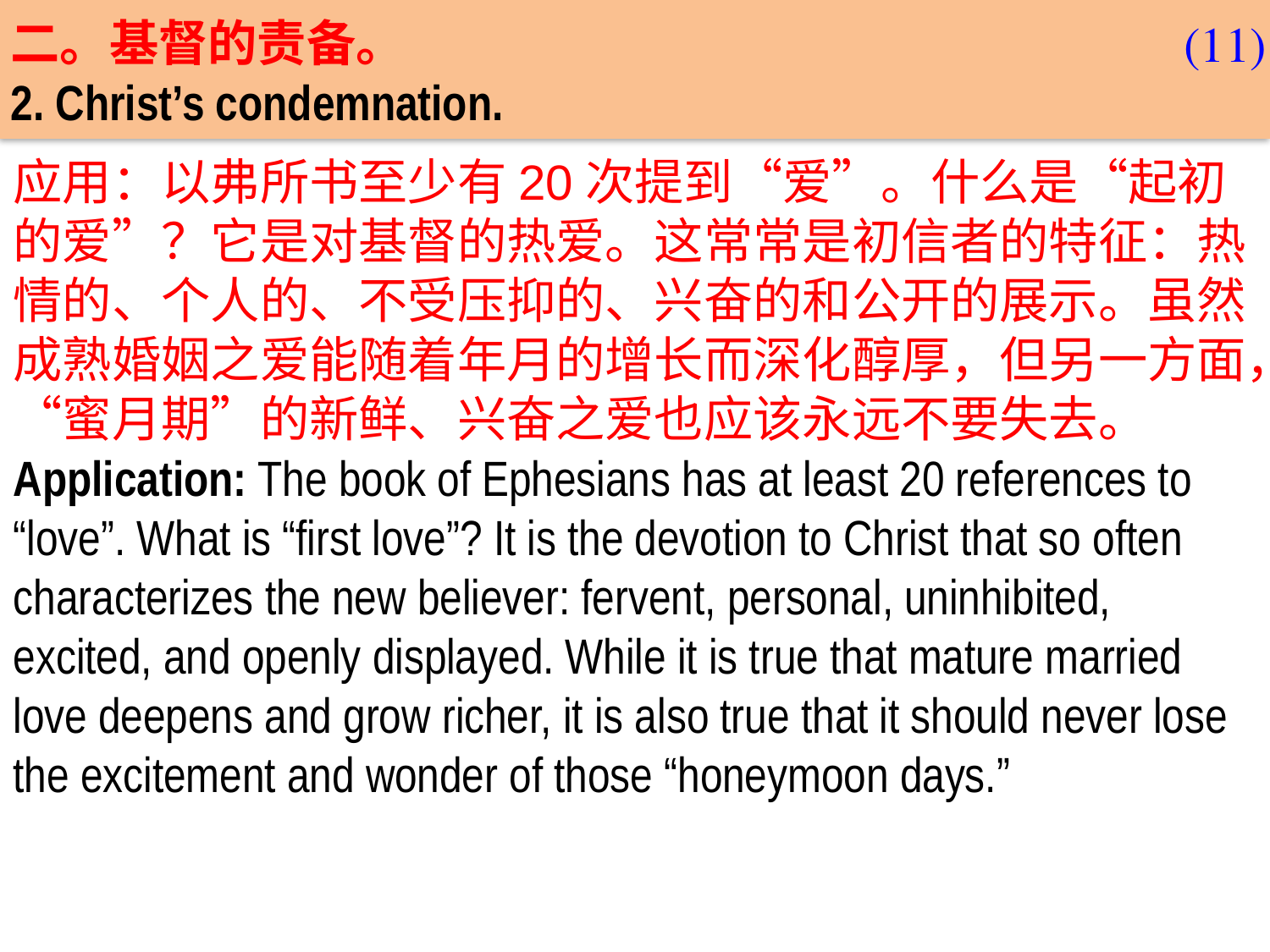

二。基督的责备。
2. Christ’s condemnation.
(11)
应用：以弗所书至少有20次提到“爱”。什么是“起初的爱”？它是对基督的热爱。这常常是初信者的特征：热情的、个人的、不受压抑的、兴奋的和公开的展示。虽然成熟婚姻之爱能随着年月的增长而深化醇厚，但另一方面，“蜜月期”的新鲜、兴奋之爱也应该永远不要失去。
Application: The book of Ephesians has at least 20 references to “love”. What is “first love”? It is the devotion to Christ that so often characterizes the new believer: fervent, personal, uninhibited, excited, and openly displayed. While it is true that mature married love deepens and grow richer, it is also true that it should never lose the excitement and wonder of those “honeymoon days.”